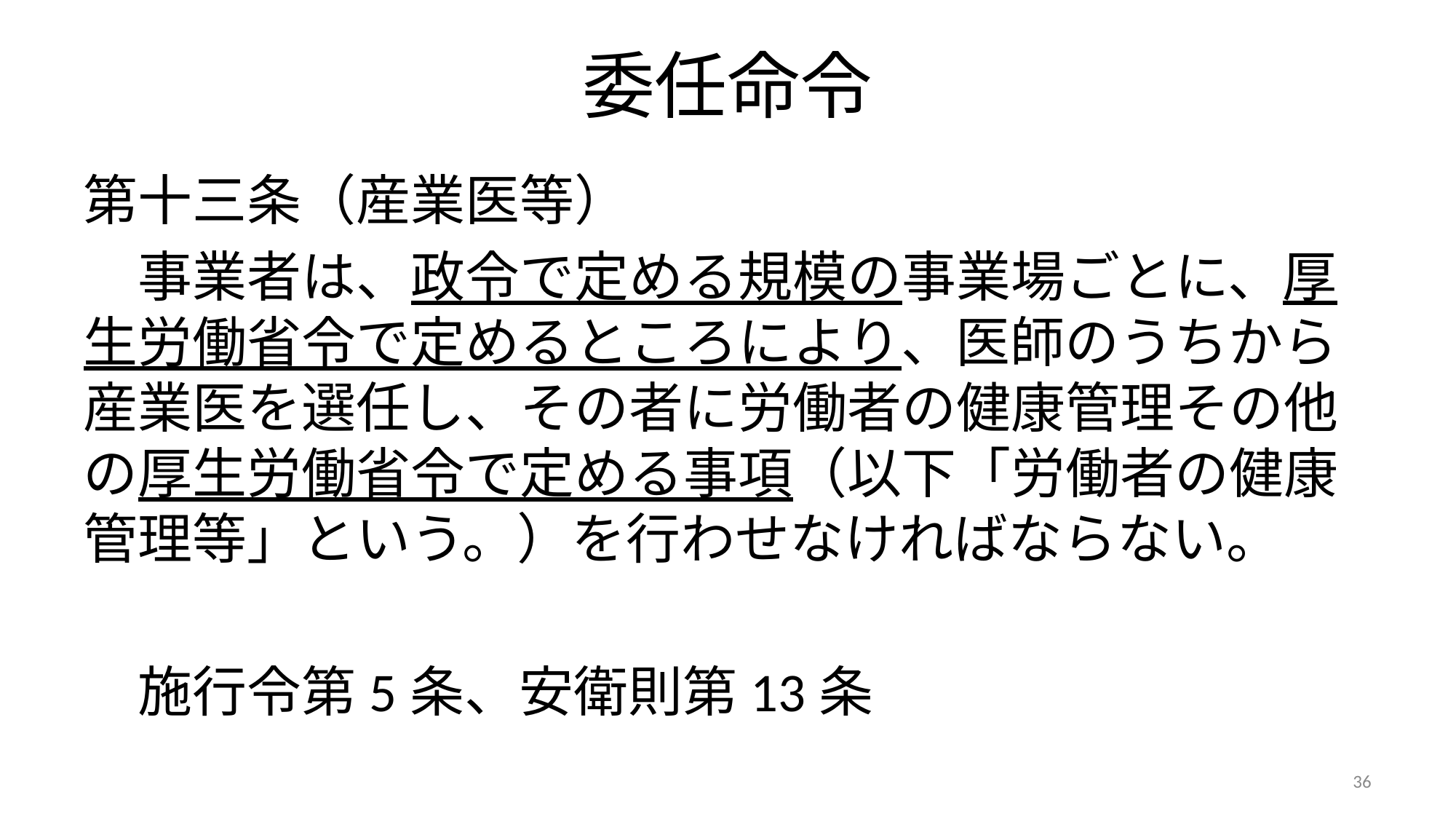

# 委任命令
第十三条（産業医等）
　事業者は、政令で定める規模の事業場ごとに、厚生労働省令で定めるところにより、医師のうちから産業医を選任し、その者に労働者の健康管理その他の厚生労働省令で定める事項（以下「労働者の健康管理等」という。）を行わせなければならない。

　施行令第5条、安衛則第13条

36